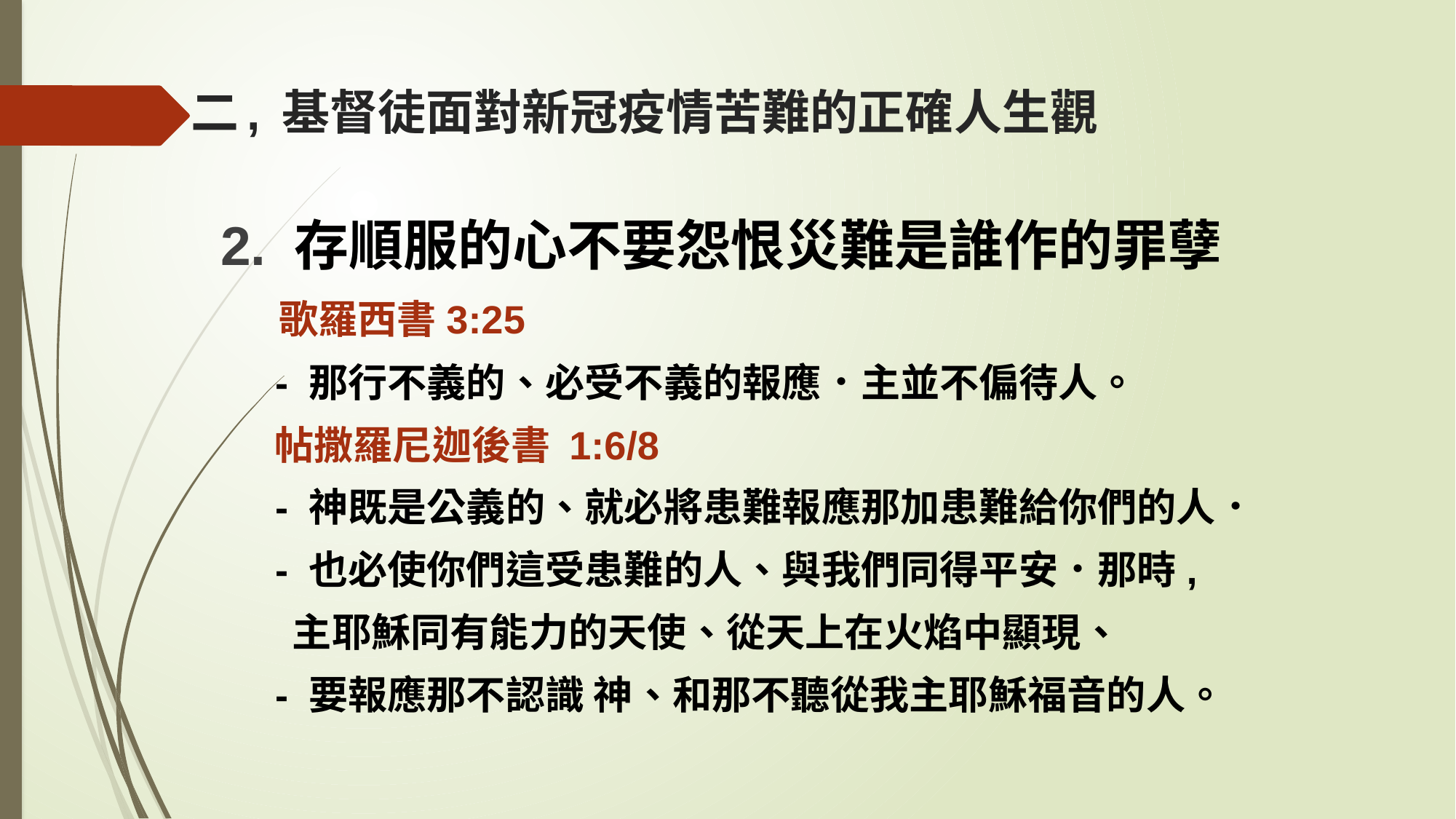

# 二, 基督徒面對新冠疫情苦難的正確人生觀
2. 存順服的心不要怨恨災難是誰作的罪孽
     歌羅西書3:25
     - 那行不義的、必受不義的報應．主並不偏待人。
     帖撒羅尼迦後書 1:6/8
     - 神既是公義的、就必將患難報應那加患難給你們的人．
     - 也必使你們這受患難的人、與我們同得平安．那時,
       主耶穌同有能力的天使、從天上在火焰中顯現、
     - 要報應那不認識 神、和那不聽從我主耶穌福音的人。